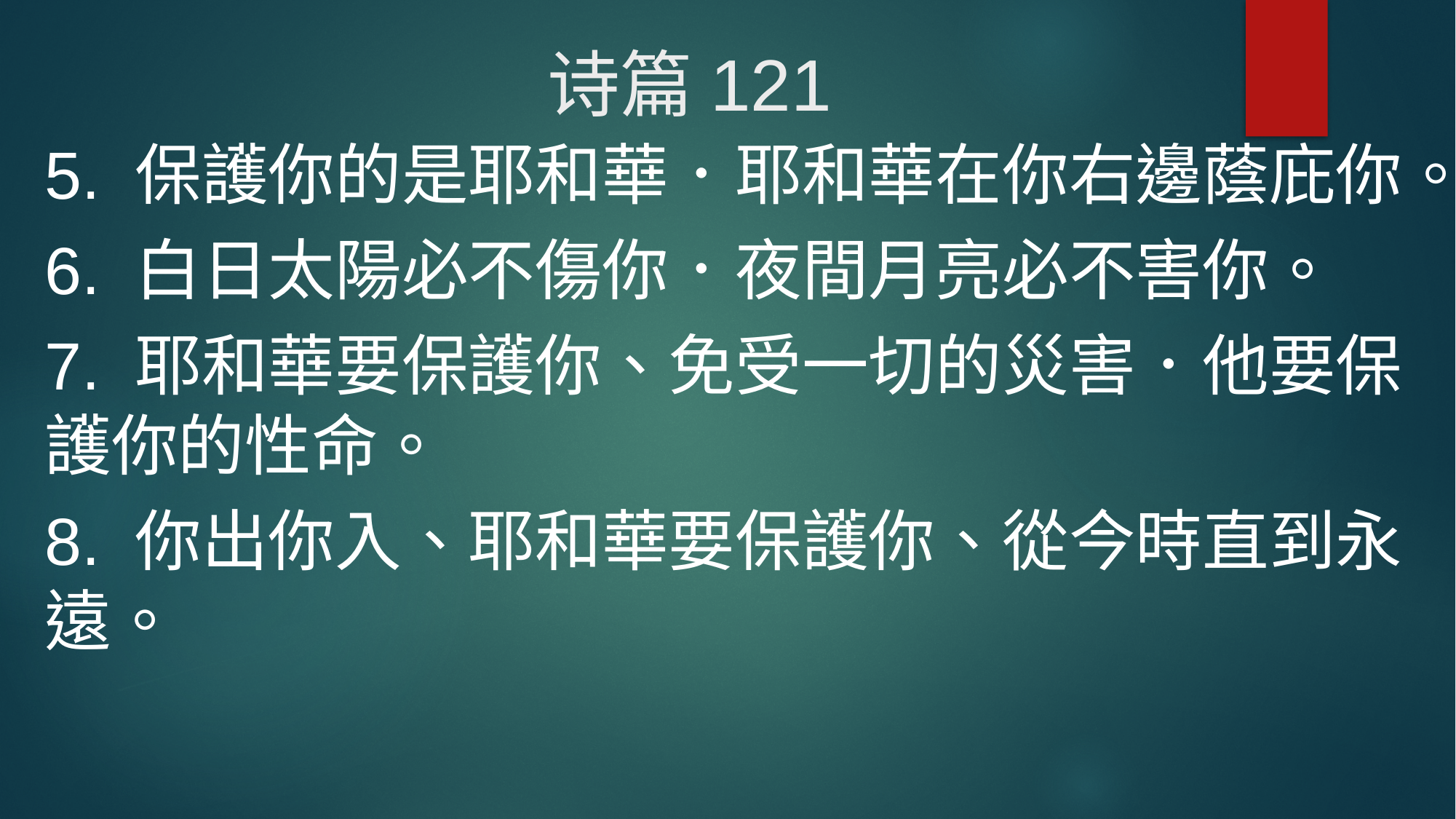

# 诗篇121
5. 保護你的是耶和華．耶和華在你右邊蔭庇你。
6. 白日太陽必不傷你．夜間月亮必不害你。
7. 耶和華要保護你、免受一切的災害．他要保護你的性命。
8. 你出你入、耶和華要保護你、從今時直到永遠。